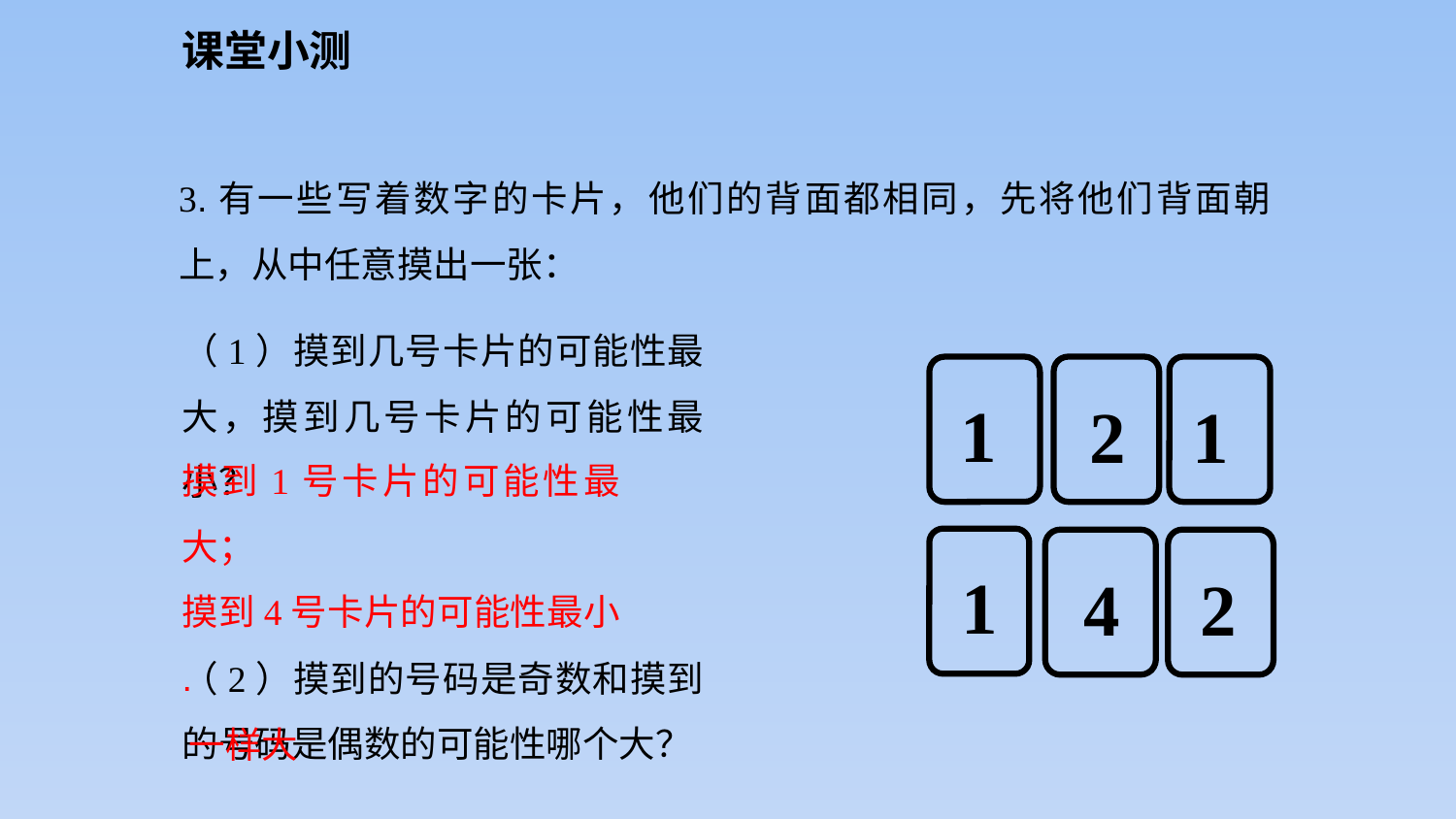

课堂小测
3.有一些写着数字的卡片，他们的背面都相同，先将他们背面朝上，从中任意摸出一张：
（1）摸到几号卡片的可能性最大，摸到几号卡片的可能性最小？

（2）摸到的号码是奇数和摸到的号码是偶数的可能性哪个大？

1
2
1

1
4
2
摸到1号卡片的可能性最大；
摸到4号卡片的可能性最小 .
一样大